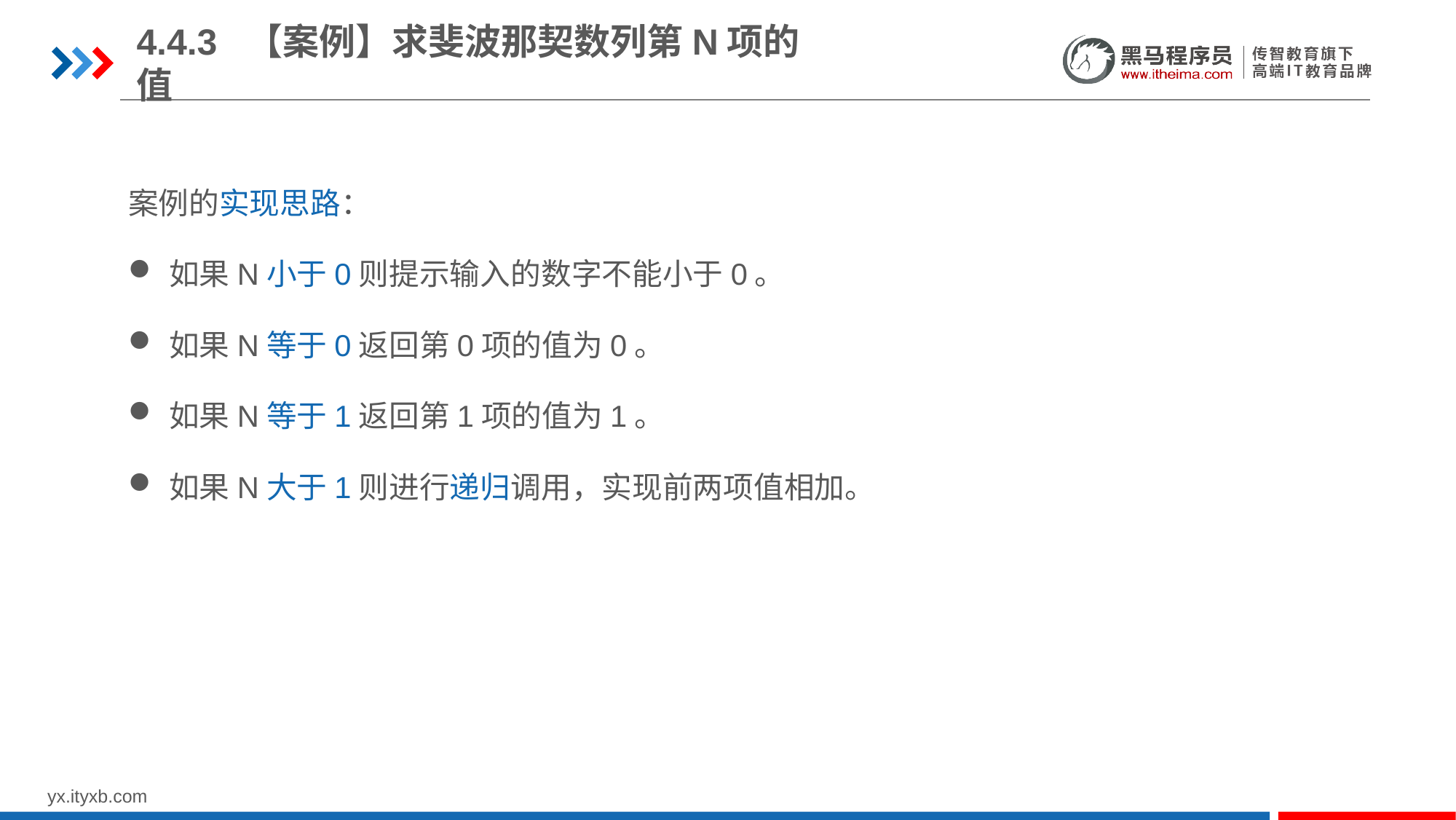

4.4.3  【案例】求斐波那契数列第N项的值
案例的实现思路：

如果N小于0则提示输入的数字不能小于0。

如果N等于0返回第0项的值为0。

如果N等于1返回第1项的值为1。

如果N大于1则进行递归调用，实现前两项值相加。